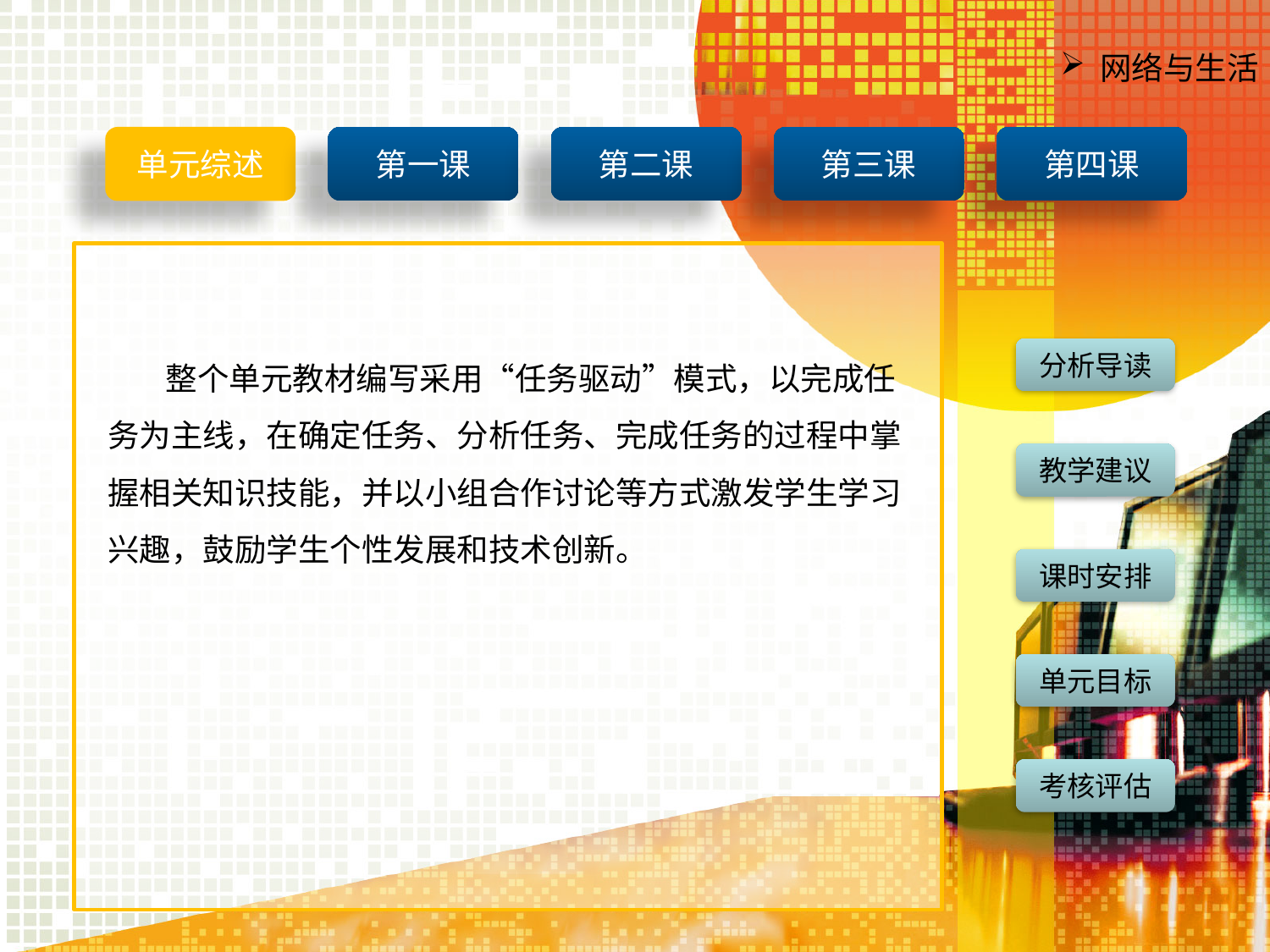

整个单元教材编写采用“任务驱动”模式，以完成任务为主线，在确定任务、分析任务、完成任务的过程中掌握相关知识技能，并以小组合作讨论等方式激发学生学习兴趣，鼓励学生个性发展和技术创新。